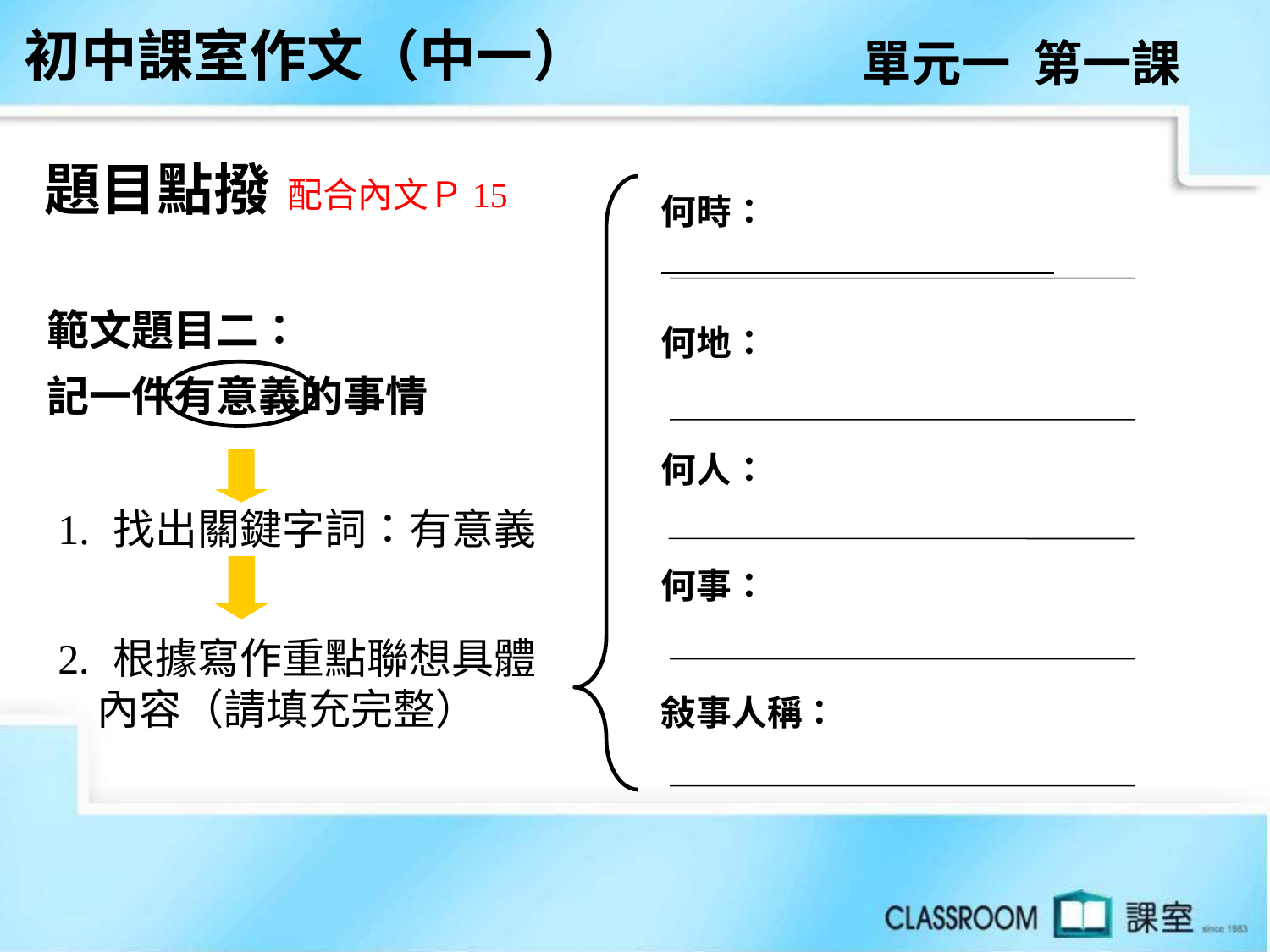

初中課室作文（中一）
單元一  第一課
題目點撥
配合內文Ｐ15

何時：

範文題目二：
記一件有意義的事情
何地：

何人：

1. 找出關鍵字詞：有意義

何事：

2. 根據寫作重點聯想具體
   內容（請填充完整）

敍事人稱：